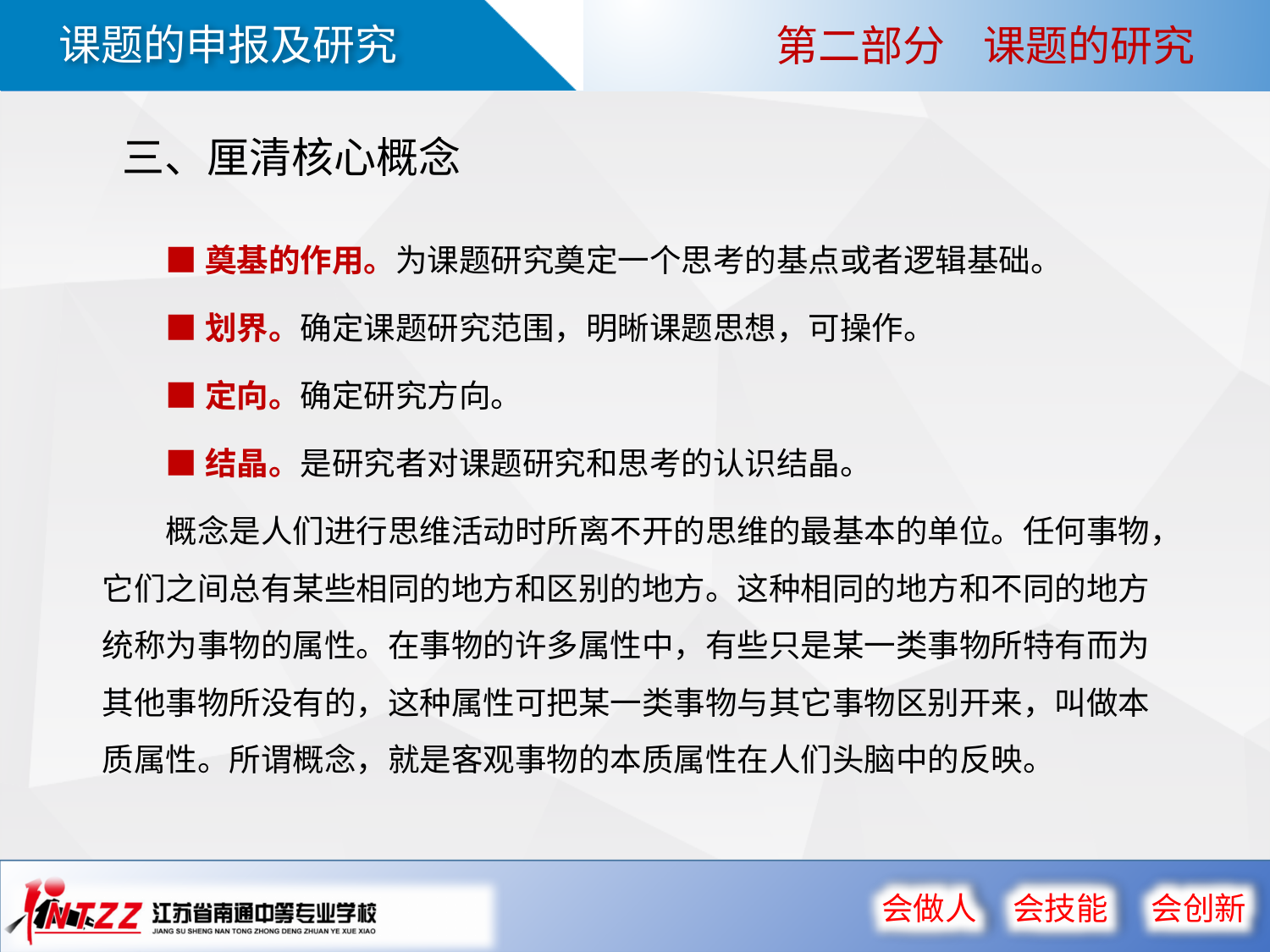

第二部分    课题的研究
三、厘清核心概念
■奠基的作用。为课题研究奠定一个思考的基点或者逻辑基础。
■划界。确定课题研究范围，明晰课题思想，可操作。
■定向。确定研究方向。
■结晶。是研究者对课题研究和思考的认识结晶。
概念是人们进行思维活动时所离不开的思维的最基本的单位。任何事物，它们之间总有某些相同的地方和区别的地方。这种相同的地方和不同的地方统称为事物的属性。在事物的许多属性中，有些只是某一类事物所特有而为其他事物所没有的，这种属性可把某一类事物与其它事物区别开来，叫做本质属性。所谓概念，就是客观事物的本质属性在人们头脑中的反映。